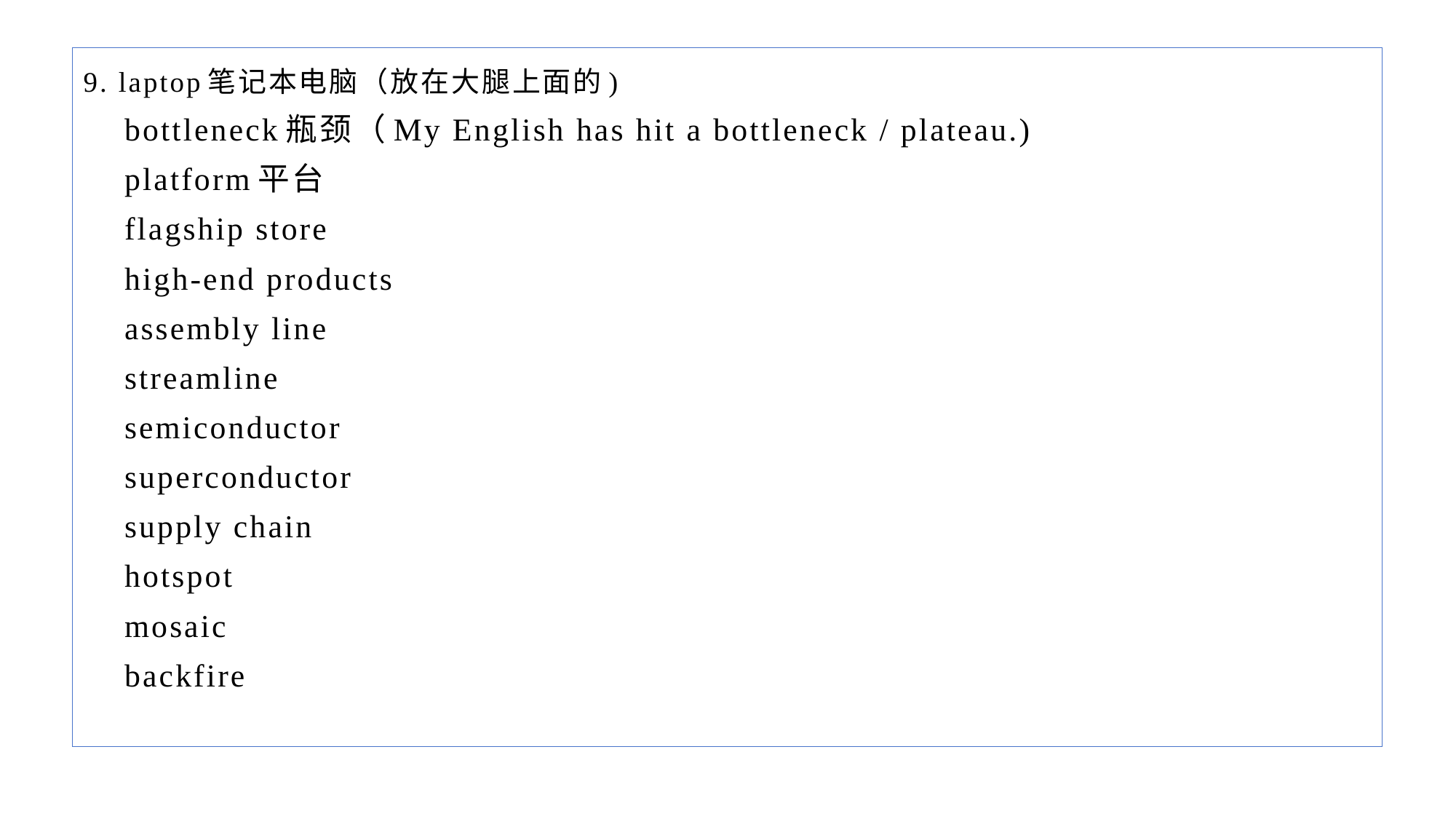

9. laptop笔记本电脑（放在大腿上面的)
    bottleneck瓶颈（My English has hit a bottleneck / plateau.)
    platform平台
    flagship store
    high-end products
    assembly line
    streamline
    semiconductor
    superconductor
    supply chain
    hotspot
    mosaic
    backfire